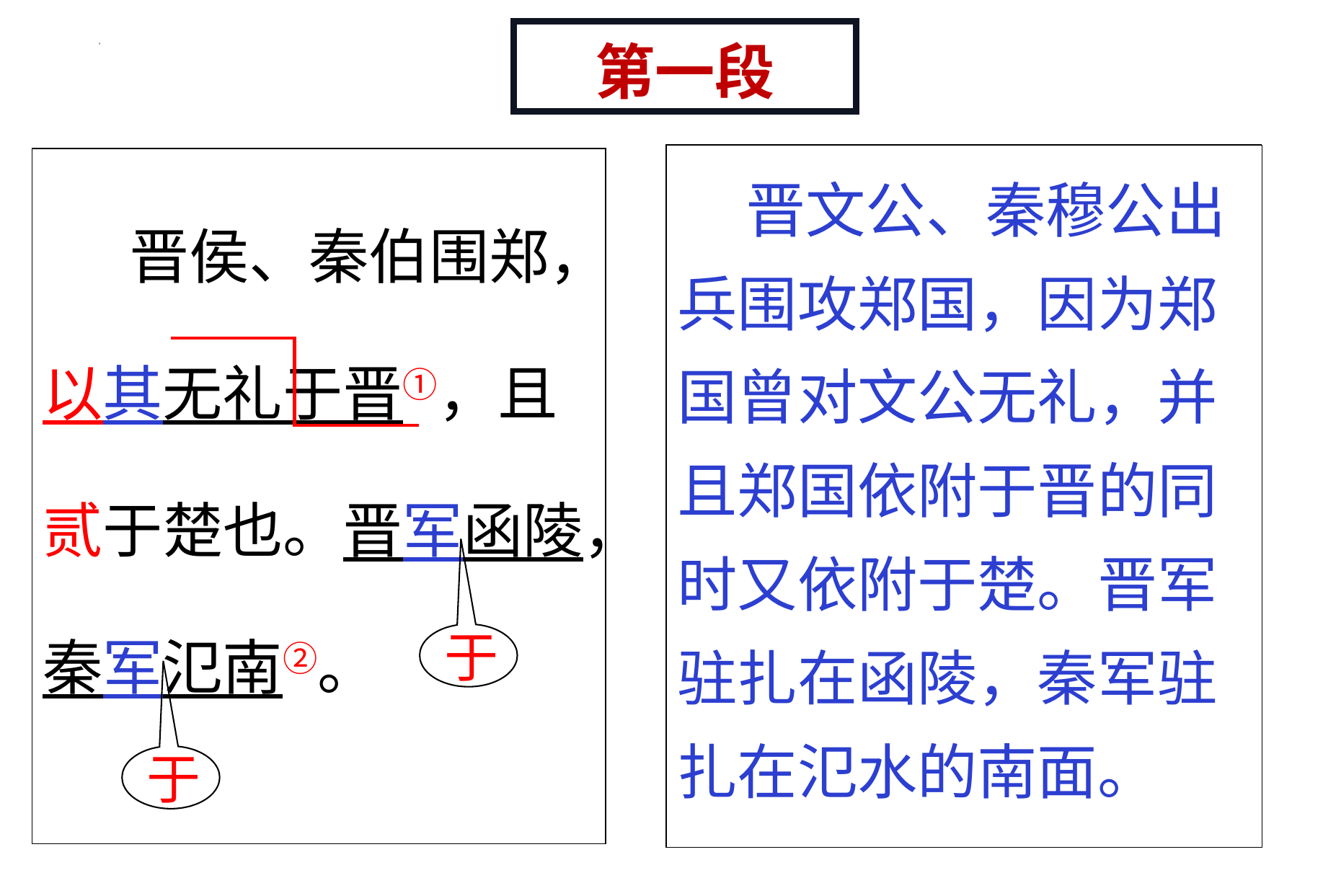

第一段
     晋侯、秦伯围郑，以其无礼于晋①，且贰于楚也。晋军函陵，秦军氾南②。

以：因为
其：代“郑国”
①状语后置
贰：数作动，从属二主，
军：名作动，驻扎
②省略句
    晋文公、秦穆公出兵围攻郑国，因为郑国曾对文公无礼，并且郑国依附于晋的同时又依附于楚。晋军驻扎在函陵，秦军驻扎在氾水的南面。
于
于